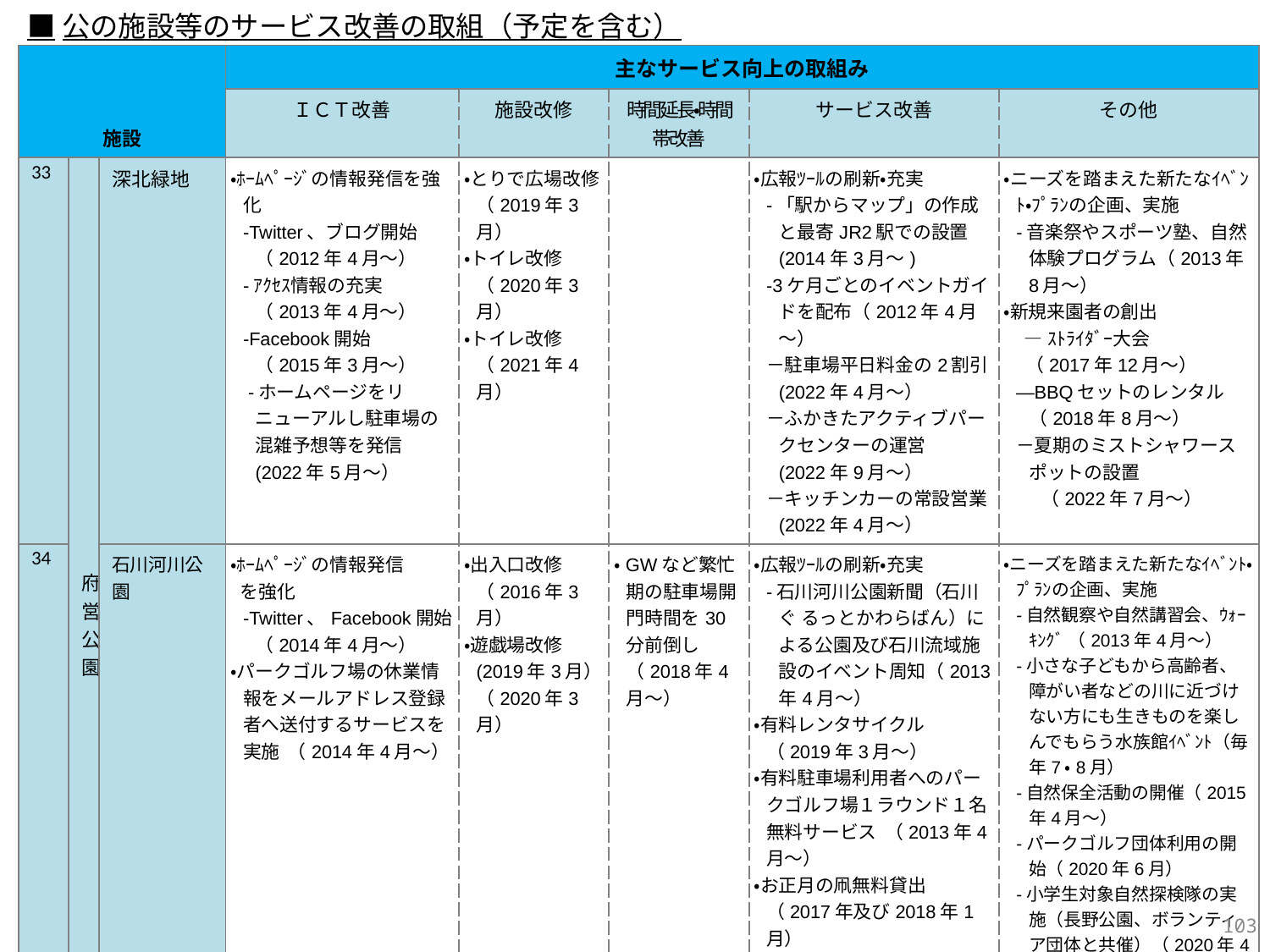

■公の施設等のサービス改善の取組（予定を含む）
| 施設 |  |  | 主なサービス向上の取組み |  |  |  |  |
| --- | --- | --- | --- | --- | --- | --- | --- |
|  |  |  | ＩＣＴ改善 | 施設改修 | 時間延長・時間帯改善 | サービス改善 | その他 |
| 33 | 府営公園 | 深北緑地 | ・ﾎｰﾑﾍﾟｰｼﾞの情報発信を強化 -Twitter、ブログ開始 （2012年4月～） -ｱｸｾｽ情報の充実 （2013年4月～） -Facebook開始 （2015年3月～） -ホームページをリニューアルし駐車場の混雑予想等を発信 (2022年5月～） | ・とりで広場改修 （2019年3月） ・トイレ改修 （2020年3月） ・トイレ改修 （2021年4月） |  | ・広報ﾂｰﾙの刷新・充実 -「駅からマップ」の作成と最寄JR2駅での設置 (2014年3月～) -3ケ月ごとのイベントガイドを配布（2012年4月～） －駐車場平日料金の2割引(2022年4月～） －ふかきたアクティブパークセンターの運営　(2022年9月～） －キッチンカーの常設営業(2022年4月～） | ・ニーズを踏まえた新たなｲﾍﾞﾝﾄ・ﾌﾟﾗﾝの企画、実施 -音楽祭やスポーツ塾、自然体験プログラム（2013年8月～） ・新規来園者の創出 —ｽﾄﾗｲﾀﾞｰ大会 （2017年12月～） —BBQセットのレンタル （2018年8月～） －夏期のミストシャワースポットの設置 　　（2022年7月～） |
| 34 |  | 石川河川公園 | ・ﾎｰﾑﾍﾟｰｼﾞの情報発信 を強化 -Twitter、Facebook開始（2014年4月～） ・パークゴルフ場の休業情報をメールアドレス登録者へ送付するサービスを実施 （2014年4月～） | ・出入口改修（2016年3月） ・遊戯場改修(2019年3月）（2020年3月） | ・GWなど繁忙期の駐車場開門時間を30分前倒し（2018年4月～） | ・広報ﾂｰﾙの刷新・充実 -石川河川公園新聞（石川ぐ るっとかわらばん）による公園及び石川流域施設のイベント周知（2013年4月～） ・有料レンタサイクル （2019年3月～） ・有料駐車場利用者へのパークゴルフ場１ラウンド１名無料サービス （2013年4月～） ・お正月の凧無料貸出 （2017年及び2018年1月） ・パークゴルフフリー制度の導入（2019年4月～） ・春秋の行楽シーズンにキッチンカーの導入 （2019年9月～不定期） | ・ニーズを踏まえた新たなｲﾍﾞﾝﾄ・ﾌﾟﾗﾝの企画、実施 -自然観察や自然講習会、ｳｫｰｷﾝｸﾞ （2013年4月～） -小さな子どもから高齢者、障がい者などの川に近づけない方にも生きものを楽しんでもらう水族館ｲﾍﾞﾝﾄ（毎年7・8月） -自然保全活動の開催（2015年4月～） -パークゴルフ団体利用の開始（2020年6月） -小学生対象自然探検隊の実施（長野公園、ボランティア団体と共催）（2020年4月～） ・大規模持込イベントへの協力（関西シクロクロス、エシカルフェスタ、とんさい） （2019年3月～） |
103